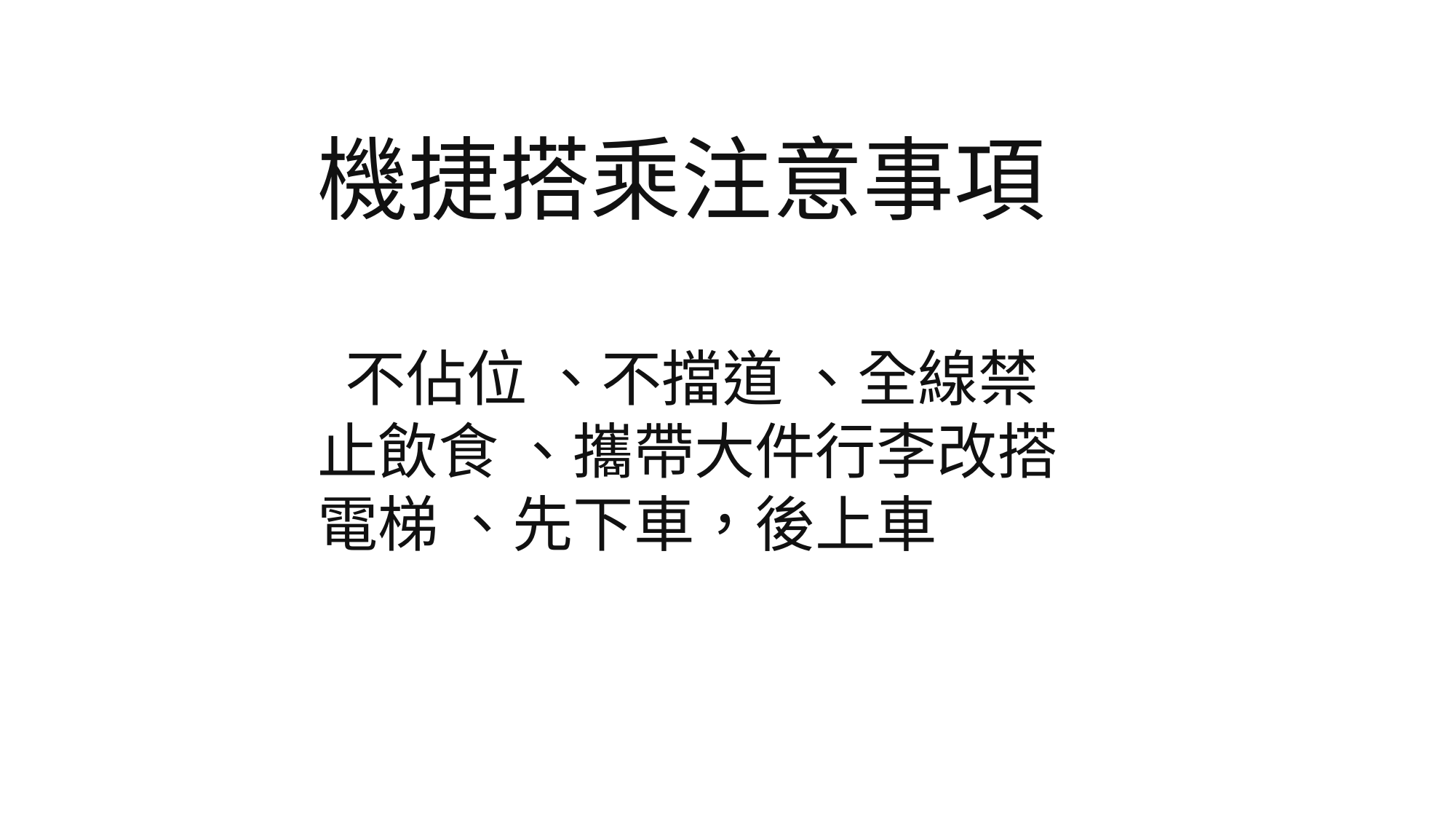

機捷搭乘注意事項

 不佔位 、不擋道 、全線禁止飲食 、攜帶大件行李改搭電梯 、先下車，後上車
#